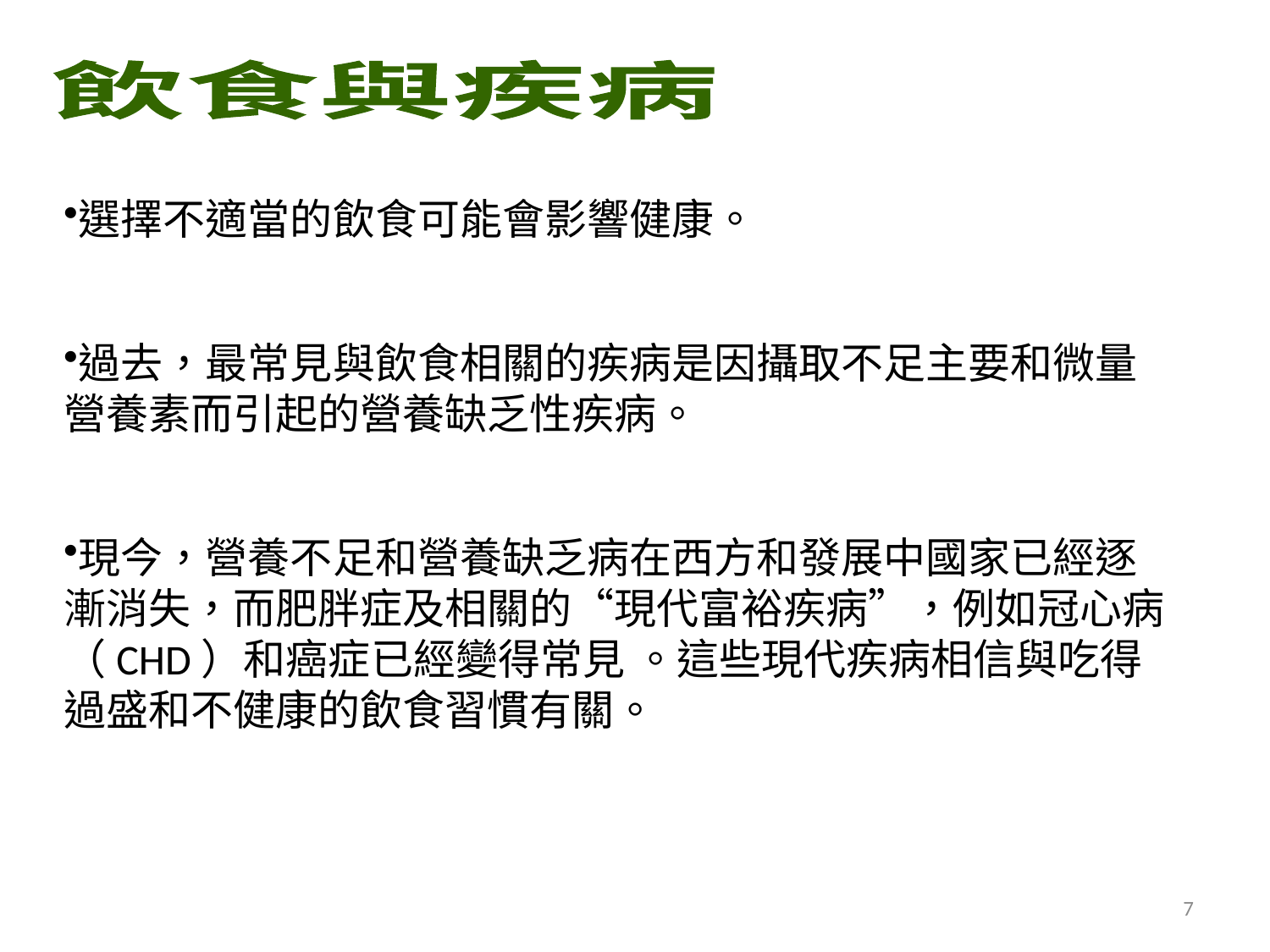

飲食與疾病
選擇不適當的飲食可能會影響健康。

過去，最常見與飲食相關的疾病是因攝取不足主要和微量營養素而引起的營養缺乏性疾病。

現今，營養不足和營養缺乏病在西方和發展中國家已經逐漸消失，而肥胖症及相關的“現代富裕疾病”，例如冠心病（CHD）和癌症已經變得常見 。這些現代疾病相信與吃得過盛和不健康的飲食習慣有關。
7